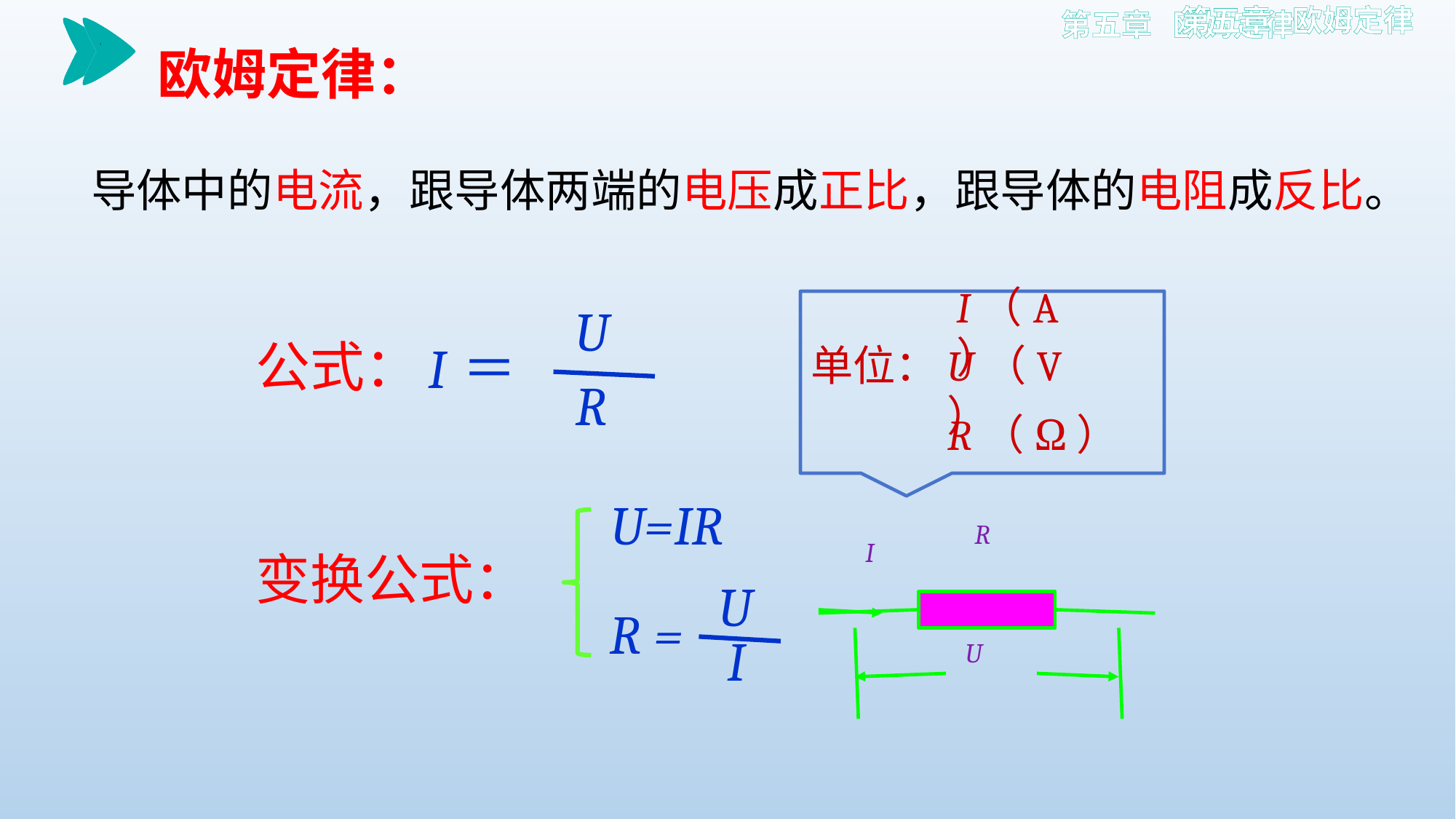

欧姆定律：
 第五章   欧姆定律
导体中的电流，跟导体两端的电压成正比，跟导体的电阻成反比。
I（A）

单位：
U（V）
R（Ω）
U
I
＝
R

公式：
U=IR

R
I

U

变换公式：
U
R
=
I